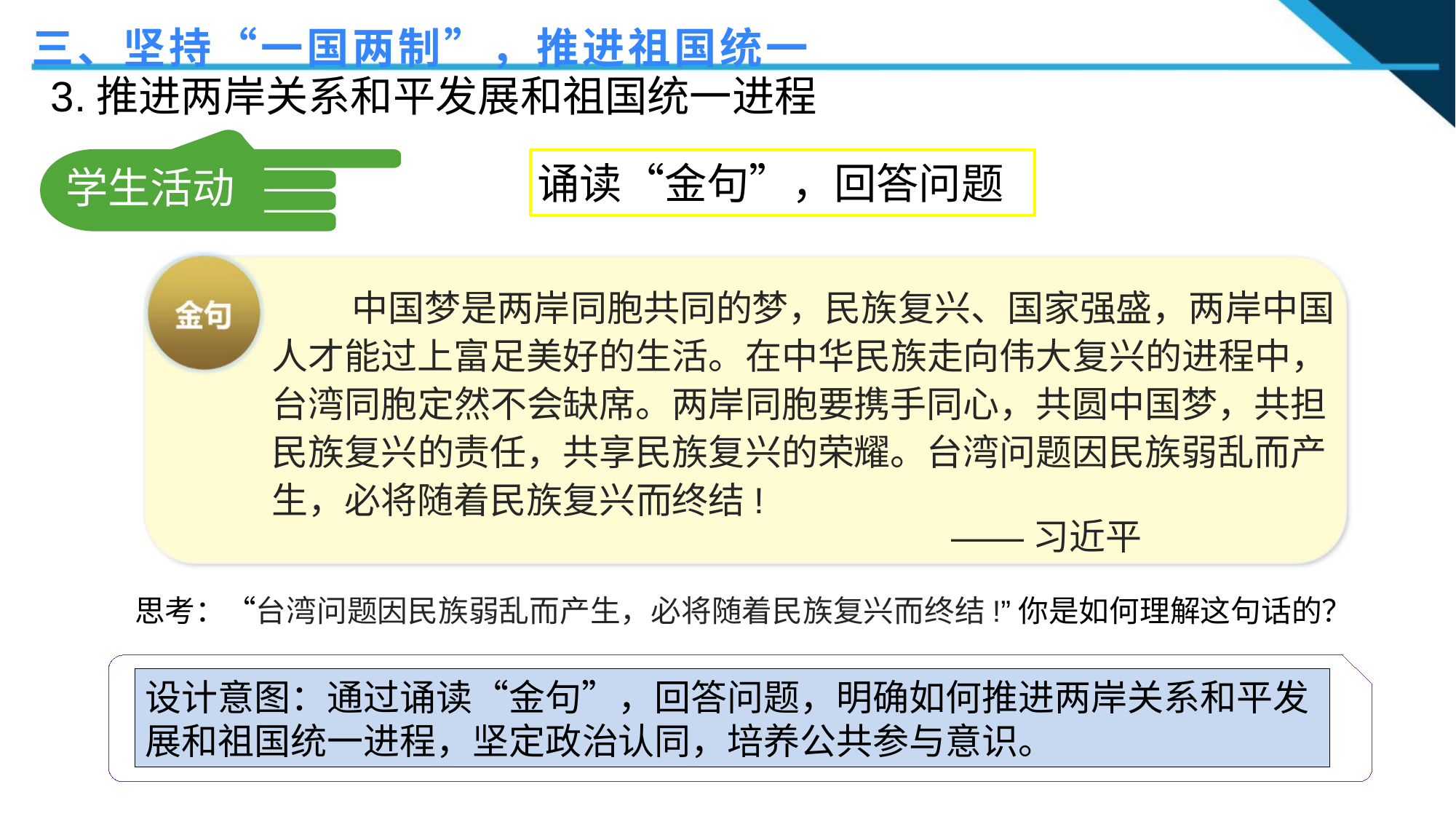

三、坚持“一国两制”，推进祖国统一
3.推进两岸关系和平发展和祖国统一进程
学生活动

诵读“金句”，回答问题
       中国梦是两岸同胞共同的梦，民族复兴、国家强盛，两岸中国人才能过上富足美好的生活。在中华民族走向伟大复兴的进程中，台湾同胞定然不会缺席。两岸同胞要携手同心，共圆中国梦，共担民族复兴的责任，共享民族复兴的荣耀。台湾问题因民族弱乱而产生，必将随着民族复兴而终结!
——习近平
思考：“台湾问题因民族弱乱而产生，必将随着民族复兴而终结!”你是如何理解这句话的？

设计意图：通过诵读“金句”，回答问题，明确如何推进两岸关系和平发展和祖国统一进程，坚定政治认同，培养公共参与意识。